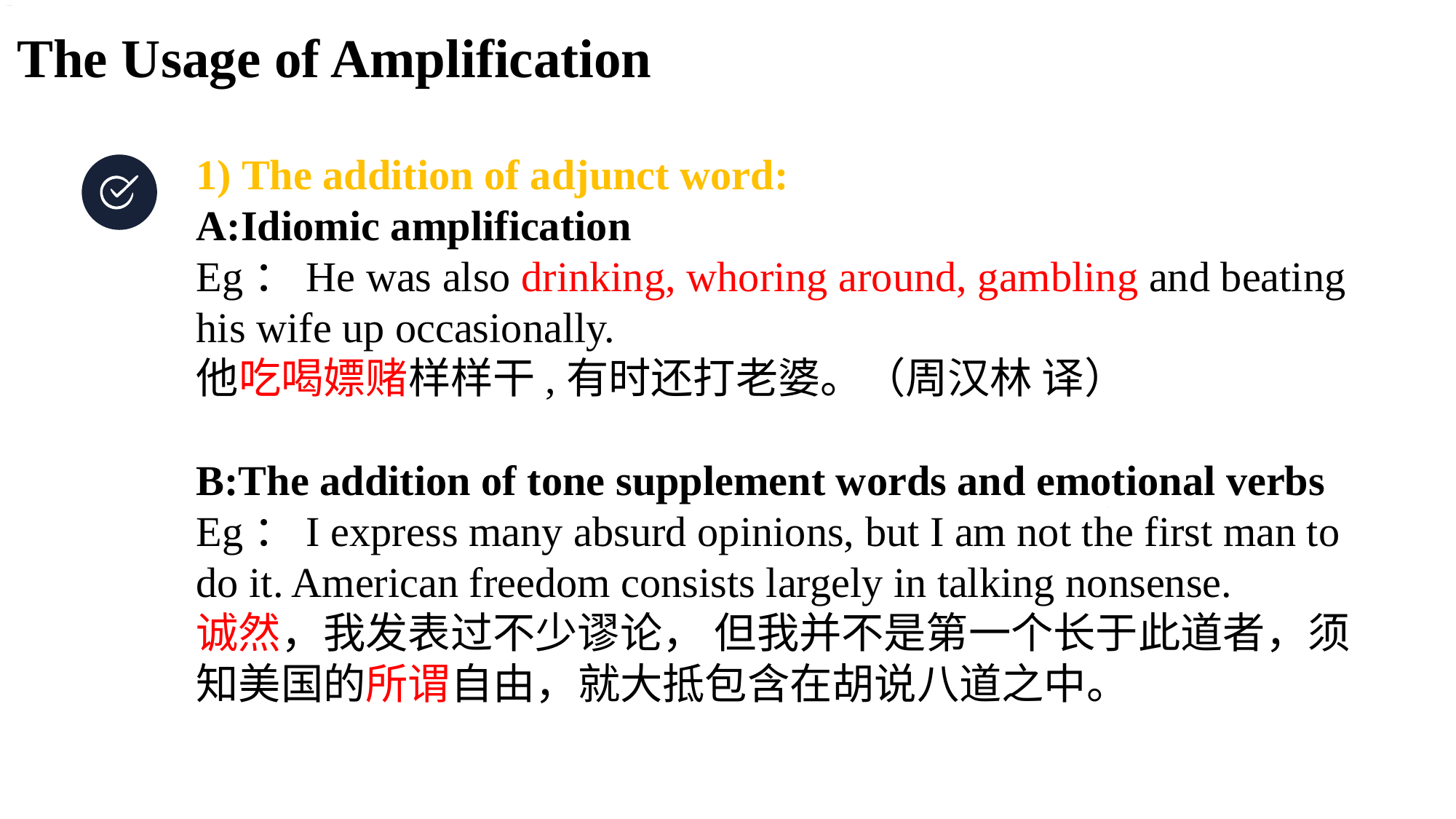

The Usage of Amplification
1) The addition of adjunct word:
A:Idiomic amplification
Eg：He was also drinking, whoring around, gambling and beating his wife up occasionally.
他吃喝嫖赌样样干,有时还打老婆。（周汉林 译）

B:The addition of tone supplement words and emotional verbs
Eg：I express many absurd opinions, but I am not the first man to do it. American freedom consists largely in talking nonsense.
诚然，我发表过不少谬论， 但我并不是第一个长于此道者，须知美国的所谓自由，就大抵包含在胡说八道之中。

单击此处添加本章节的简要内容。本模板精心设计，模板所有素材均可自由编辑替换移动。